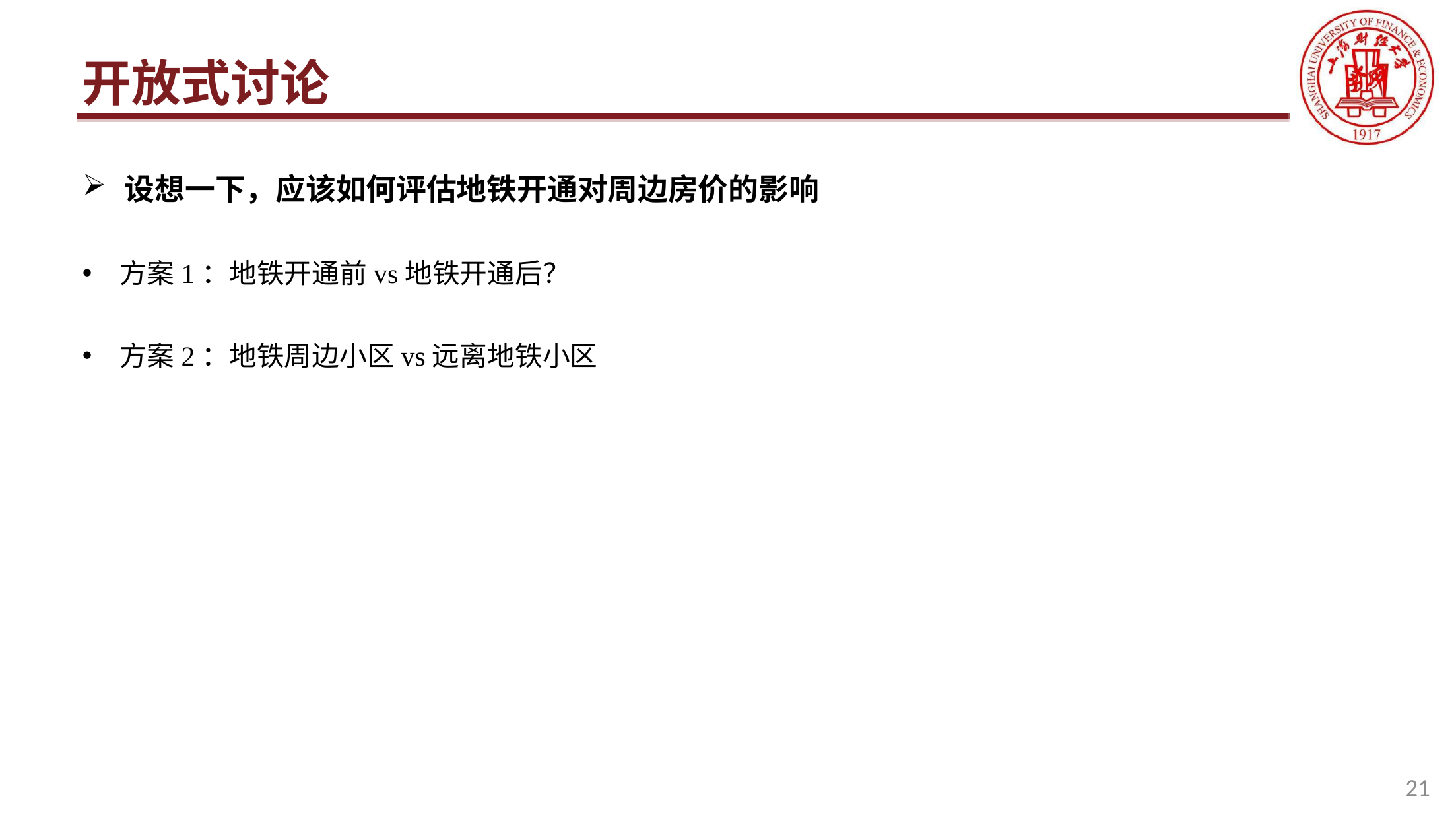

开放式讨论
设想一下，应该如何评估地铁开通对周边房价的影响

方案1：地铁开通前vs地铁开通后？

方案2：地铁周边小区vs远离地铁小区

21